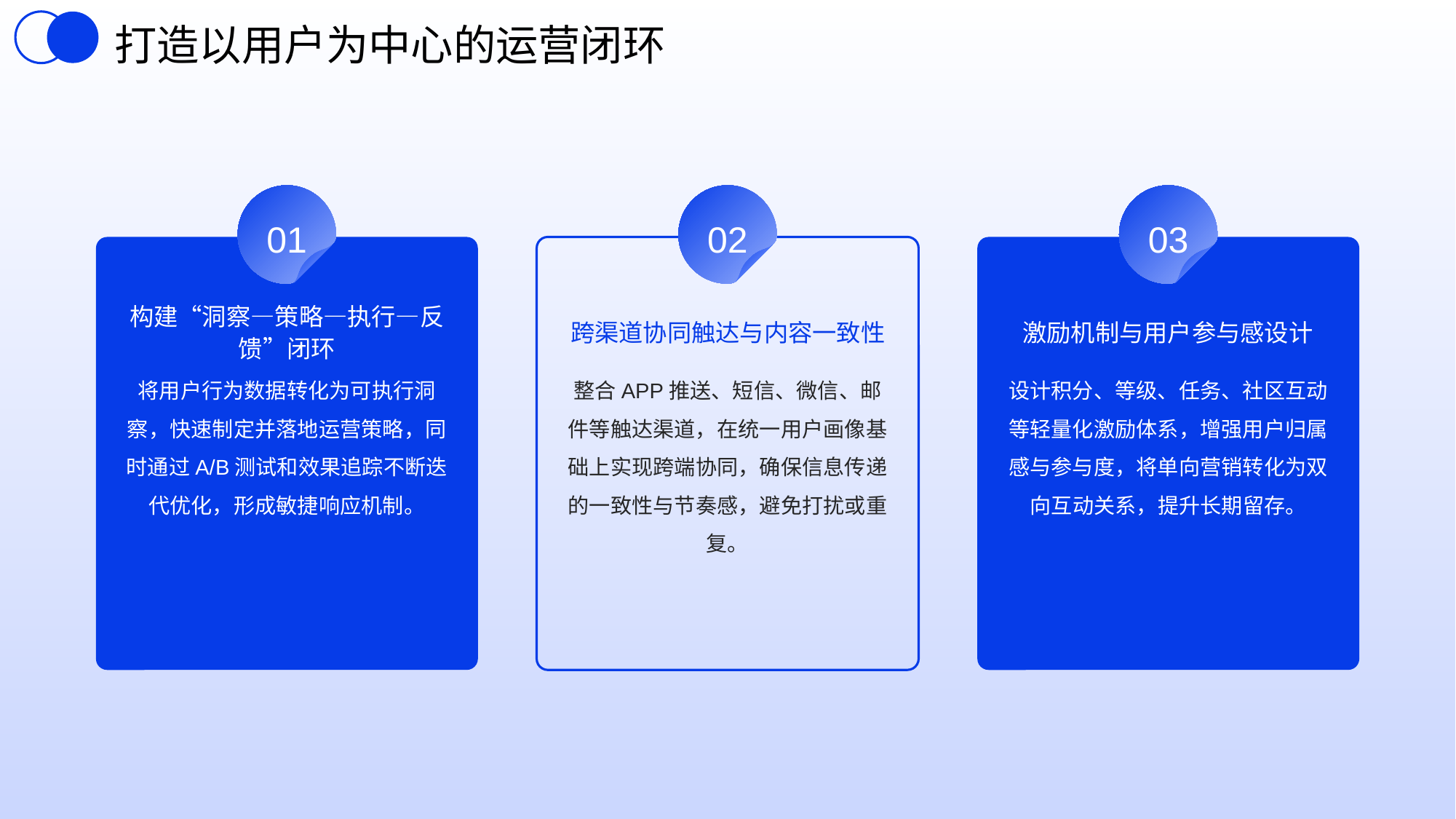

打造以用户为中心的运营闭环

01
02
03

构建“洞察—策略—执行—反馈”闭环
跨渠道协同触达与内容一致性
激励机制与用户参与感设计
将用户行为数据转化为可执行洞察，快速制定并落地运营策略，同时通过A/B测试和效果追踪不断迭代优化，形成敏捷响应机制。
整合APP推送、短信、微信、邮件等触达渠道，在统一用户画像基础上实现跨端协同，确保信息传递的一致性与节奏感，避免打扰或重复。
设计积分、等级、任务、社区互动等轻量化激励体系，增强用户归属感与参与度，将单向营销转化为双向互动关系，提升长期留存。